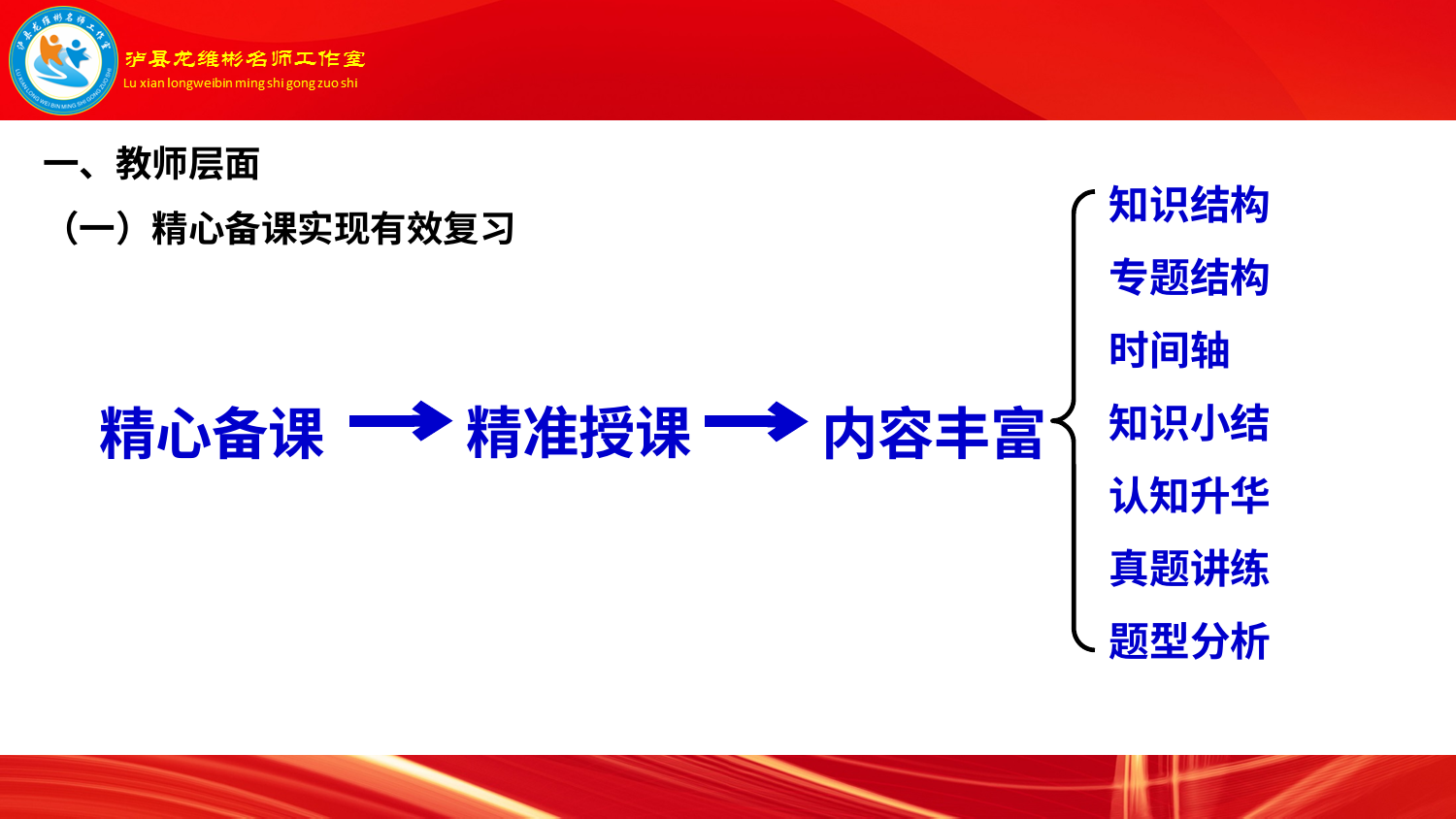

一、教师层面
（一）精心备课实现有效复习

知识结构
专题结构
时间轴
知识小结
认知升华
真题讲练
题型分析

精准授课
精心备课
内容丰富